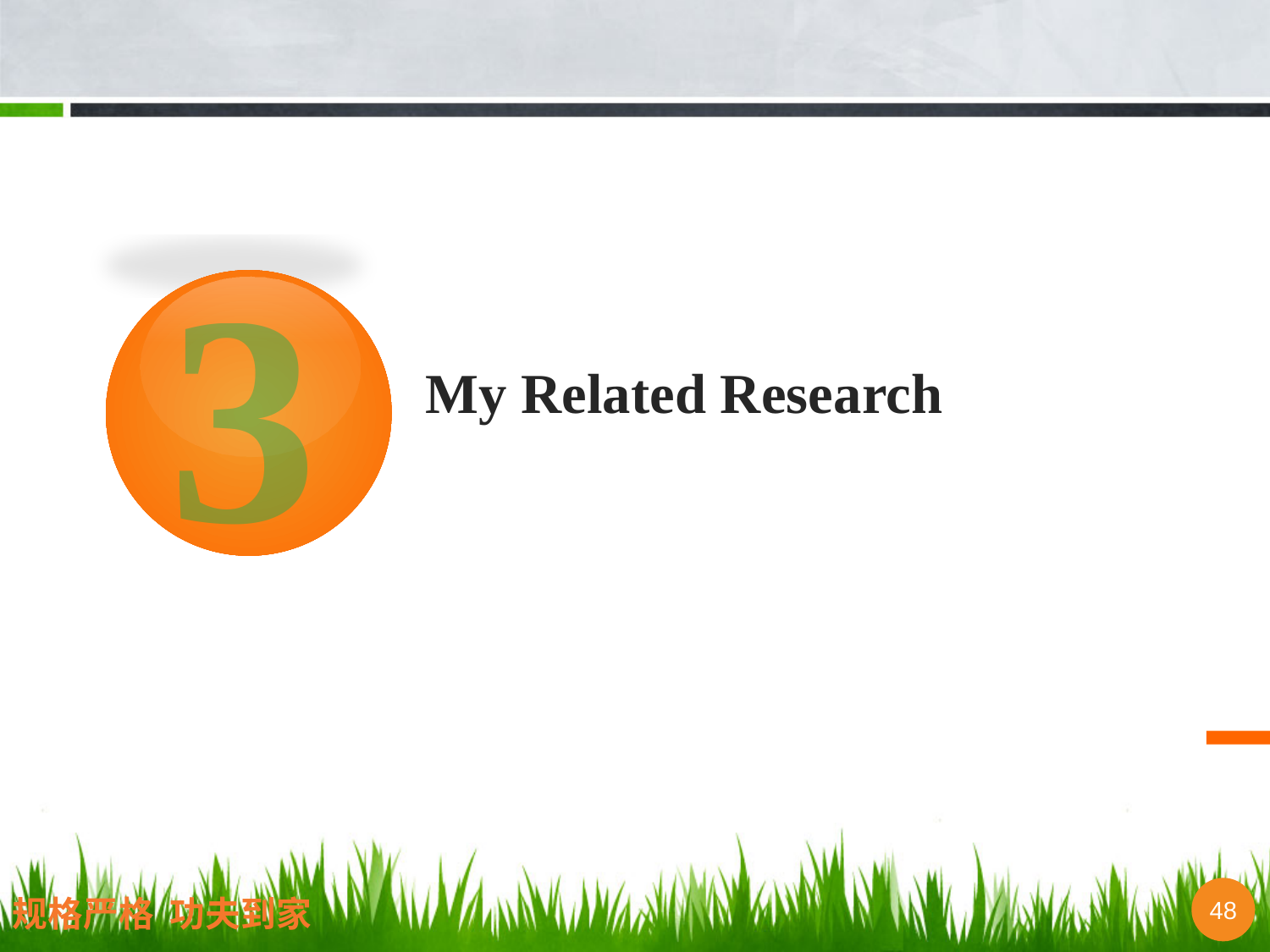

3
# My Related Research
48
规格严格  功夫到家